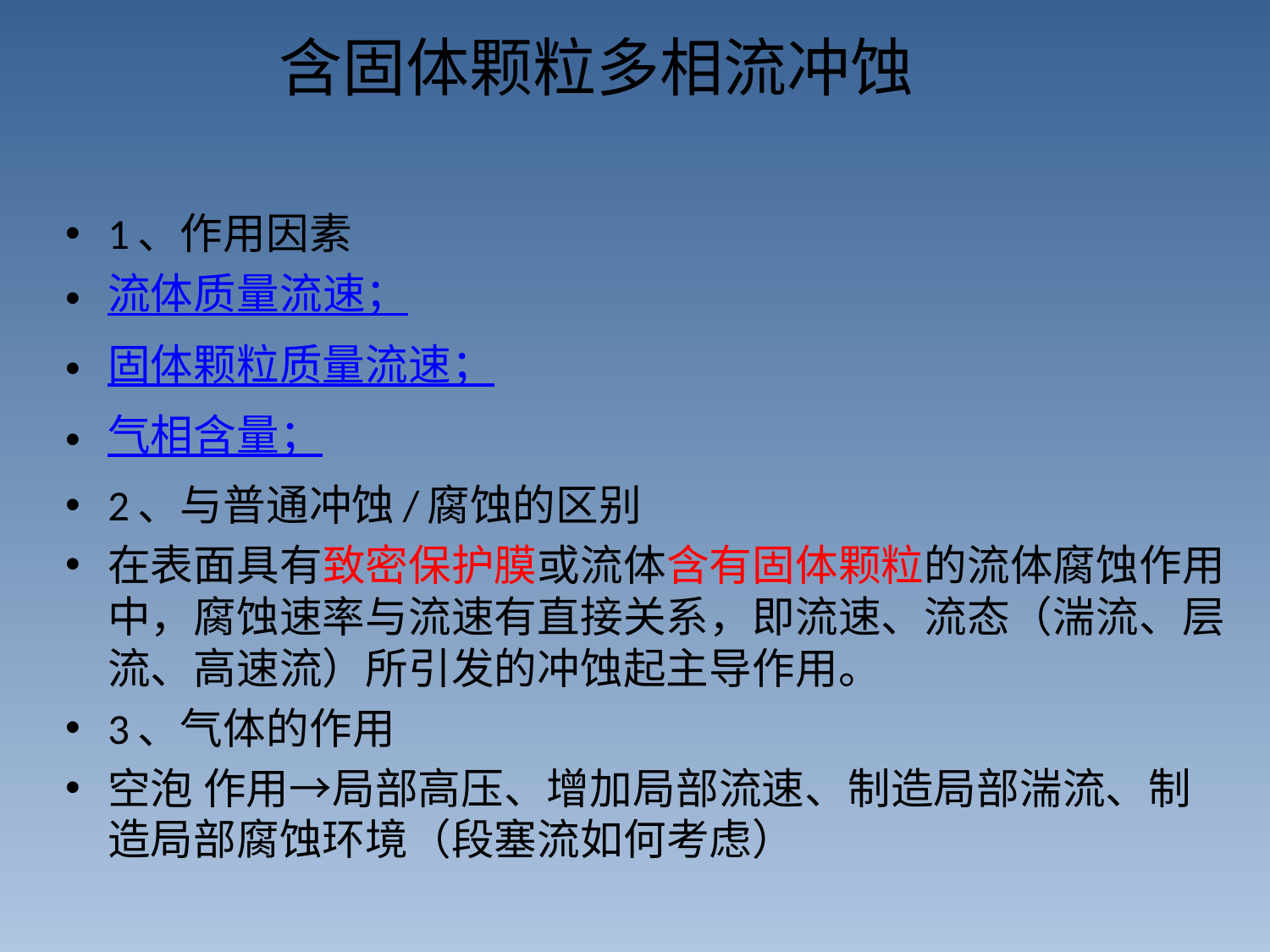

# 含固体颗粒多相流冲蚀

1、作用因素
流体质量流速；
固体颗粒质量流速；
气相含量；
2、与普通冲蚀/腐蚀的区别
在表面具有致密保护膜或流体含有固体颗粒的流体腐蚀作用中，腐蚀速率与流速有直接关系，即流速、流态（湍流、层流、高速流）所引发的冲蚀起主导作用。
3、气体的作用
空泡 作用→局部高压、增加局部流速、制造局部湍流、制造局部腐蚀环境（段塞流如何考虑）